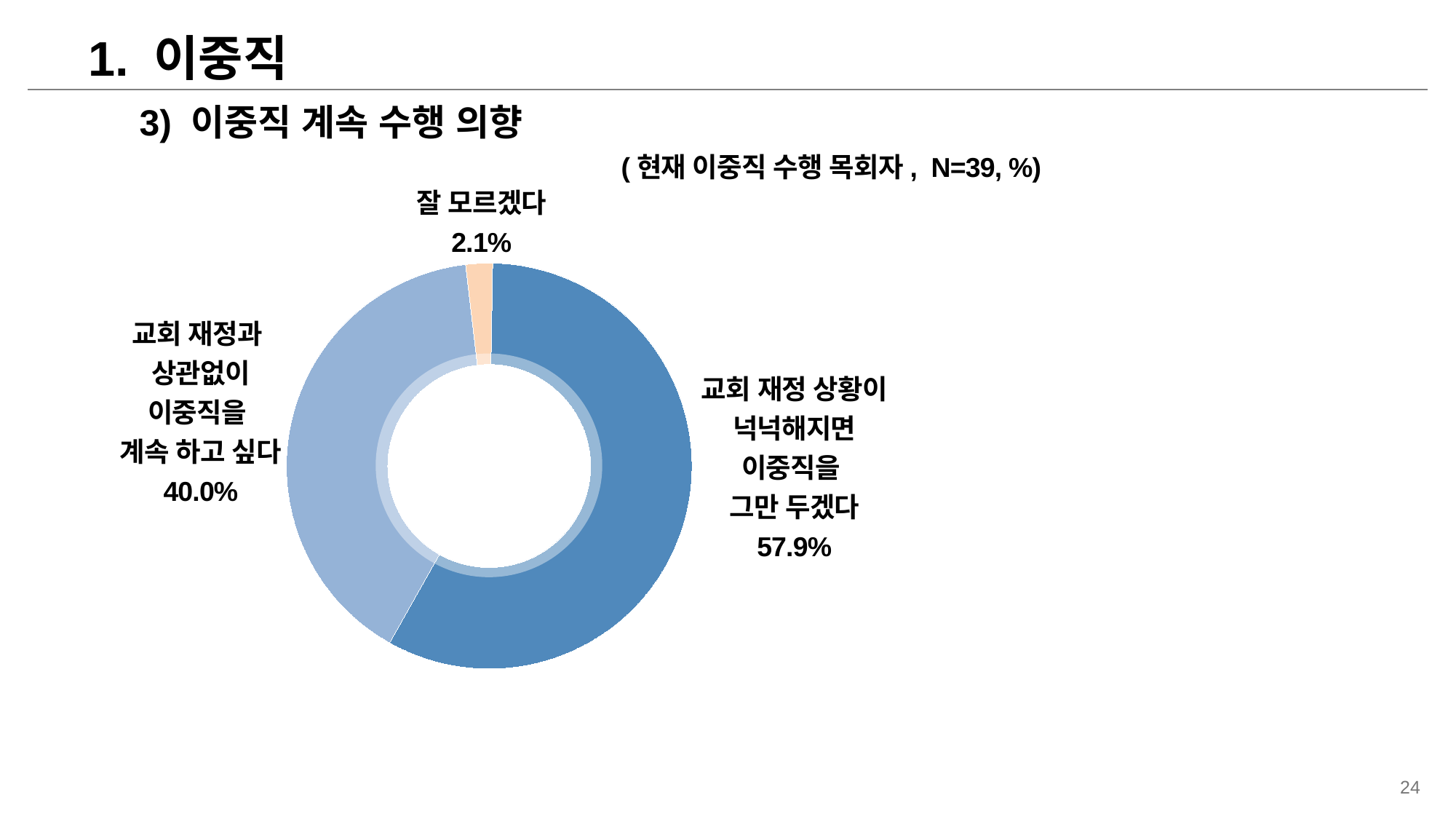

1. 이중직
3) 이중직 계속 수행 의향
(현재 이중직 수행 목회자,  N=39, %)
잘 모르겠다
2.1%

### Chart

| Category | 열1 |
|---|---|
| 지금처럼 계속 하고 싶다 | 57.896061406820195 |
| 지금보다 더 하고 싶다 | 39.96896103351371 |
| 지금보다 줄이고 싶다 | 2.134977559666122 |
교회 재정과
상관없이
이중직을
계속 하고 싶다
40.0%
교회 재정 상황이
넉넉해지면
이중직을
그만 두겠다
57.9%